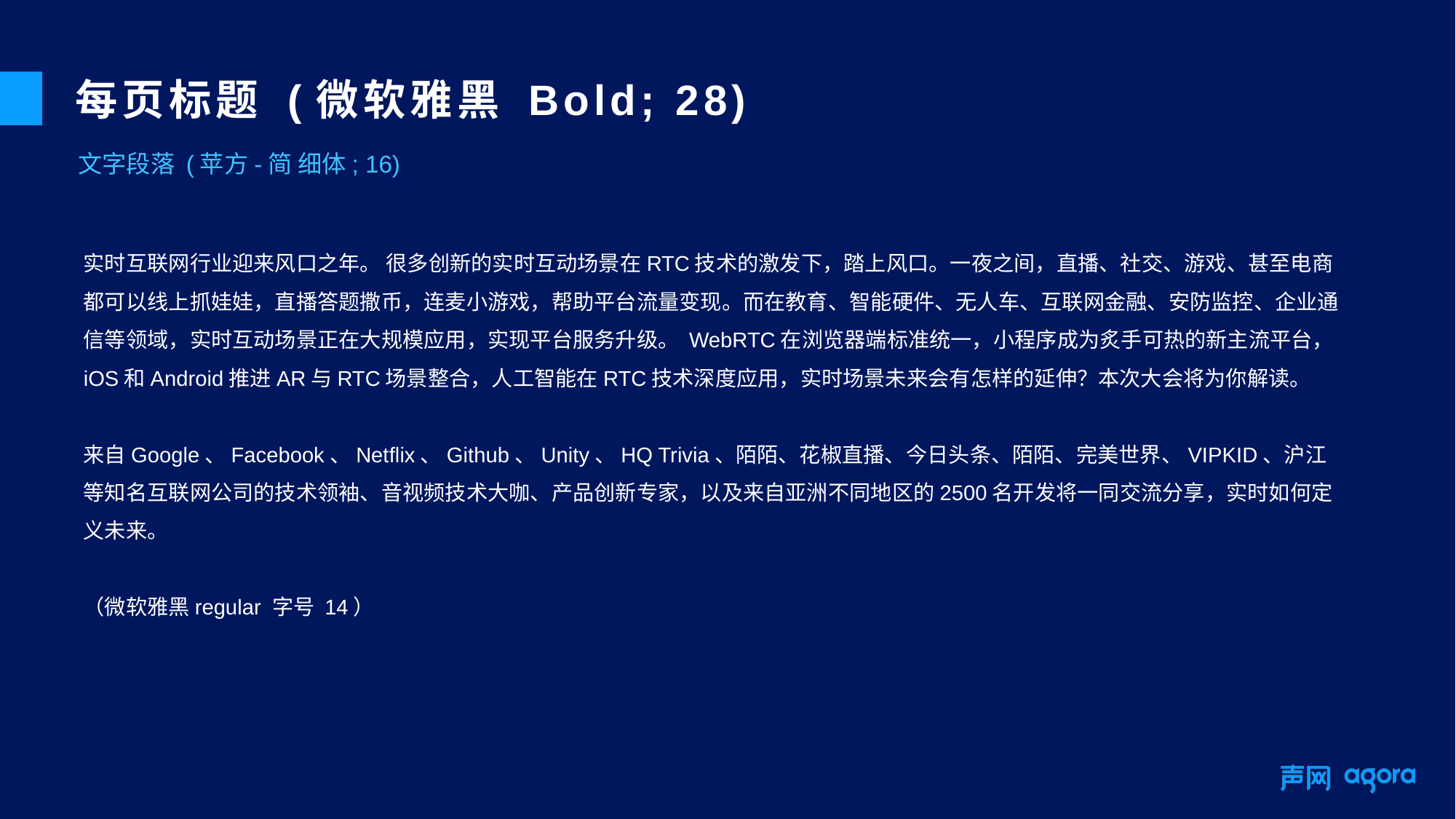

每页标题 (微软雅黑 Bold; 28)

文字段落 (苹方-简 细体; 16)
实时互联网行业迎来风口之年。 很多创新的实时互动场景在RTC技术的激发下，踏上风口。一夜之间，直播、社交、游戏、甚至电商都可以线上抓娃娃，直播答题撒币，连麦小游戏，帮助平台流量变现。而在教育、智能硬件、无人车、互联网金融、安防监控、企业通信等领域，实时互动场景正在大规模应用，实现平台服务升级。 WebRTC在浏览器端标准统一，小程序成为炙手可热的新主流平台，iOS和Android推进AR与RTC场景整合，人工智能在RTC技术深度应用，实时场景未来会有怎样的延伸？本次大会将为你解读。

来自Google、Facebook、Netflix、Github、Unity、HQ Trivia、陌陌、花椒直播、今日头条、陌陌、完美世界、VIPKID、沪江等知名互联网公司的技术领袖、音视频技术大咖、产品创新专家，以及来自亚洲不同地区的2500名开发将一同交流分享，实时如何定义未来。

（微软雅黑regular 字号 14）